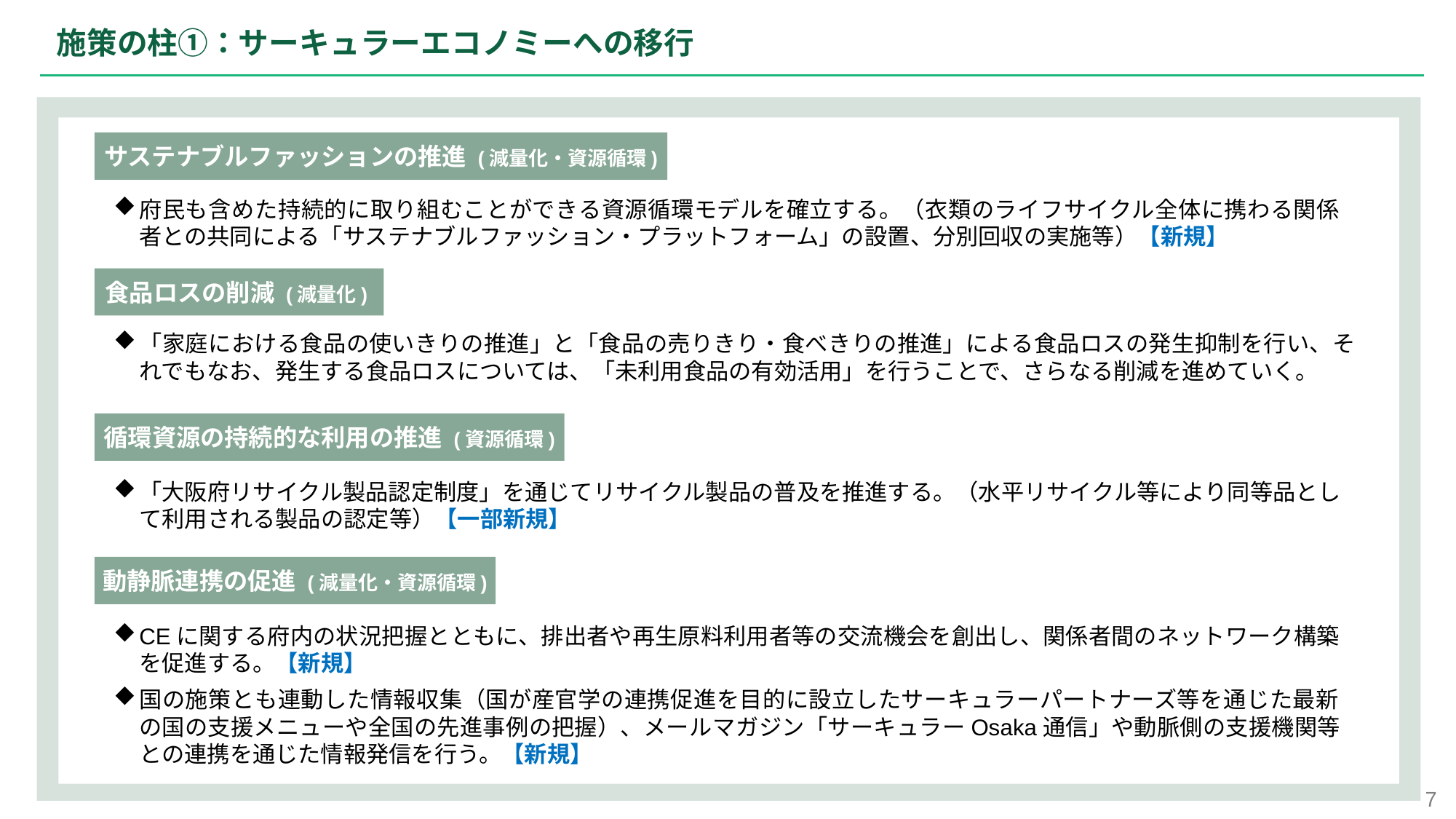

施策の柱①：サーキュラーエコノミーへの移行

サステナブルファッションの推進 (減量化・資源循環)
府民も含めた持続的に取り組むことができる資源循環モデルを確立する。（衣類のライフサイクル全体に携わる関係者との共同による「サステナブルファッション・プラットフォーム」の設置、分別回収の実施等）【新規】
食品ロスの削減 (減量化)
「家庭における食品の使いきりの推進」と「食品の売りきり・食べきりの推進」による食品ロスの発生抑制を行い、それでもなお、発生する食品ロスについては、「未利用食品の有効活用」を行うことで、さらなる削減を進めていく。
循環資源の持続的な利用の推進 (資源循環)
「大阪府リサイクル製品認定制度」を通じてリサイクル製品の普及を推進する。（水平リサイクル等により同等品として利用される製品の認定等）【一部新規】
動静脈連携の促進 (減量化・資源循環)
CEに関する府内の状況把握とともに、排出者や再生原料利用者等の交流機会を創出し、関係者間のネットワーク構築を促進する。【新規】
国の施策とも連動した情報収集（国が産官学の連携促進を目的に設立したサーキュラーパートナーズ等を通じた最新の国の支援メニューや全国の先進事例の把握）、メールマガジン「サーキュラーOsaka通信」や動脈側の支援機関等との連携を通じた情報発信を行う。【新規】
7